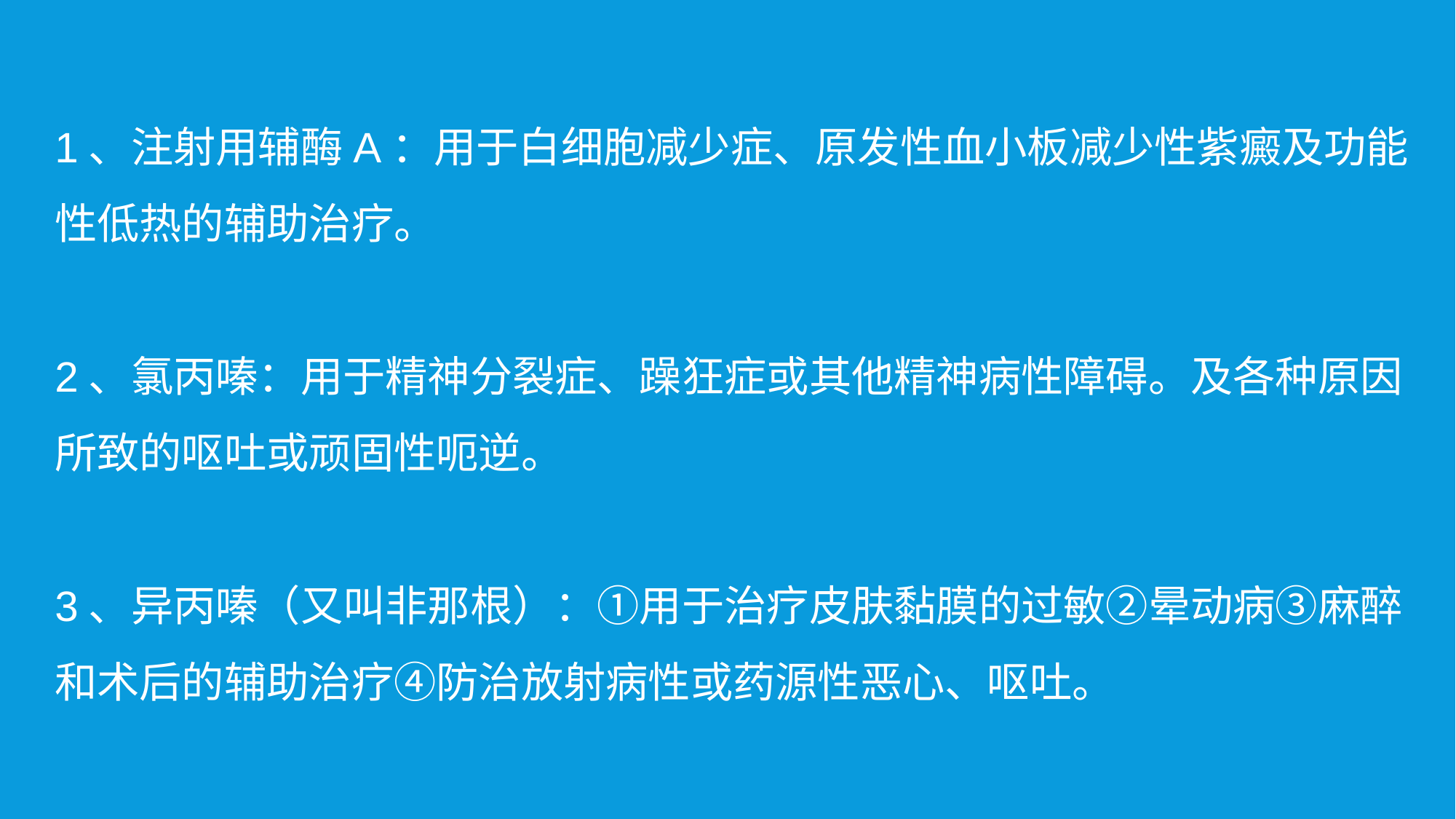

1、注射用辅酶A：用于白细胞减少症、原发性血小板减少性紫癜及功能性低热的辅助治疗。

2、氯丙嗪：用于精神分裂症、躁狂症或其他精神病性障碍。及各种原因所致的呕吐或顽固性呃逆。

3、异丙嗪（又叫非那根）：①用于治疗皮肤黏膜的过敏②晕动病③麻醉和术后的辅助治疗④防治放射病性或药源性恶心、呕吐。